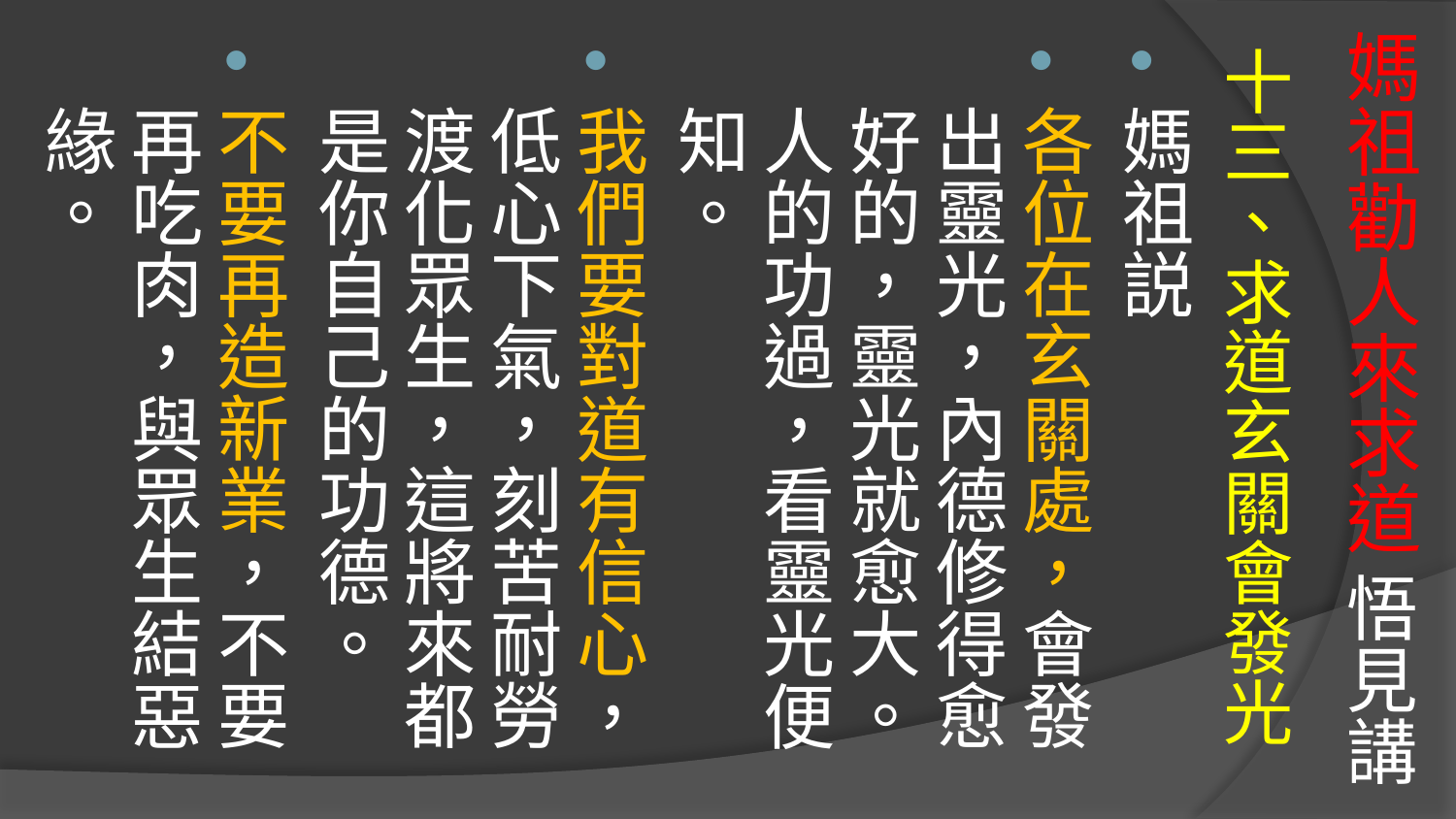

# 媽祖勸人來求道 悟見講
十三、求道玄關會發光
媽祖説
各位在玄關處，會發出靈光，內德修得愈好的，靈光就愈大。人的功過，看靈光便知。
我們要對道有信心，低心下氣，刻苦耐勞渡化眾生，這將來都是你自己的功德。
不要再造新業，不要再吃肉，與眾生結惡緣。